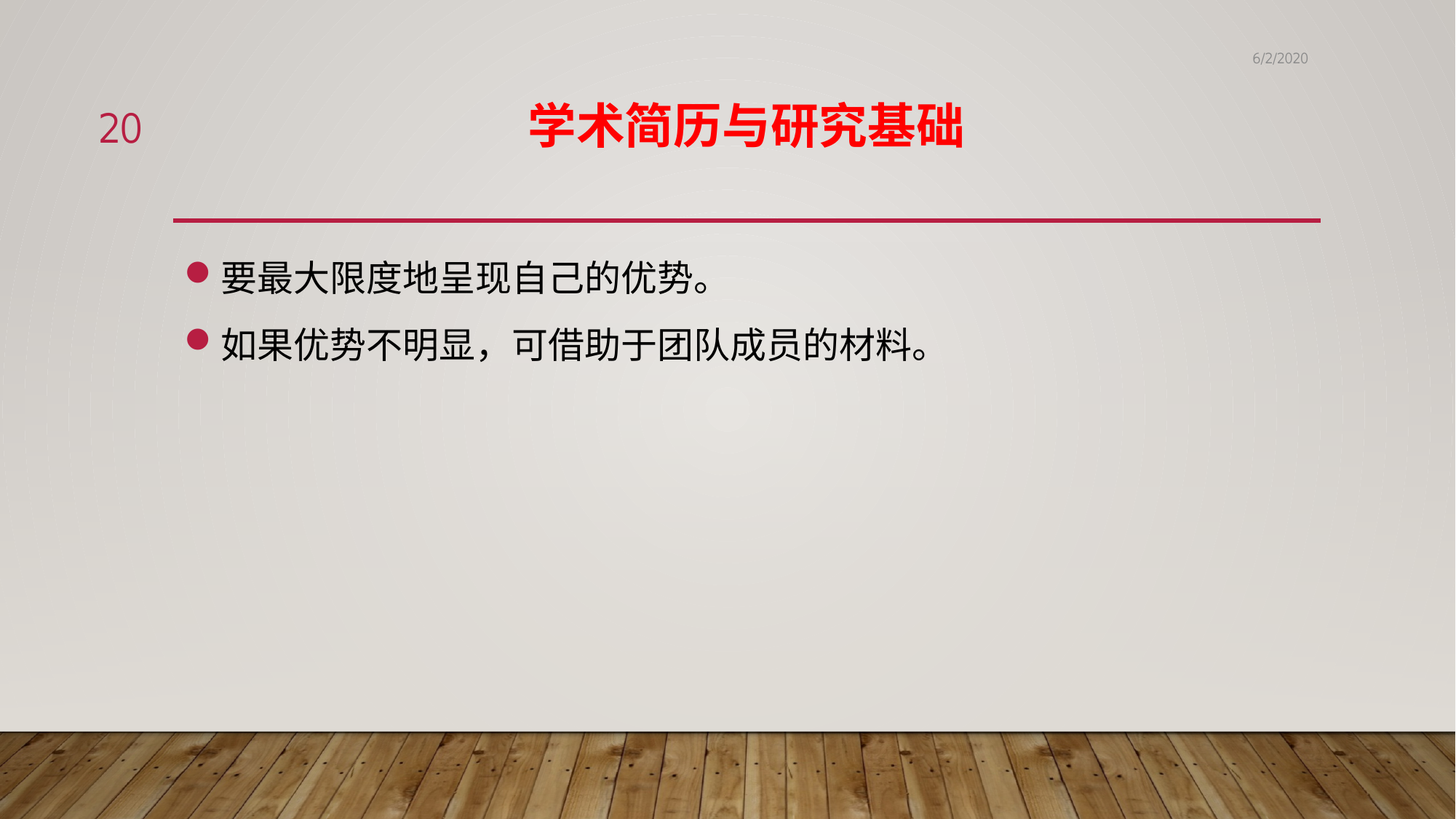

6/2/2020
20
# 学术简历与研究基础
要最大限度地呈现自己的优势。
如果优势不明显，可借助于团队成员的材料。